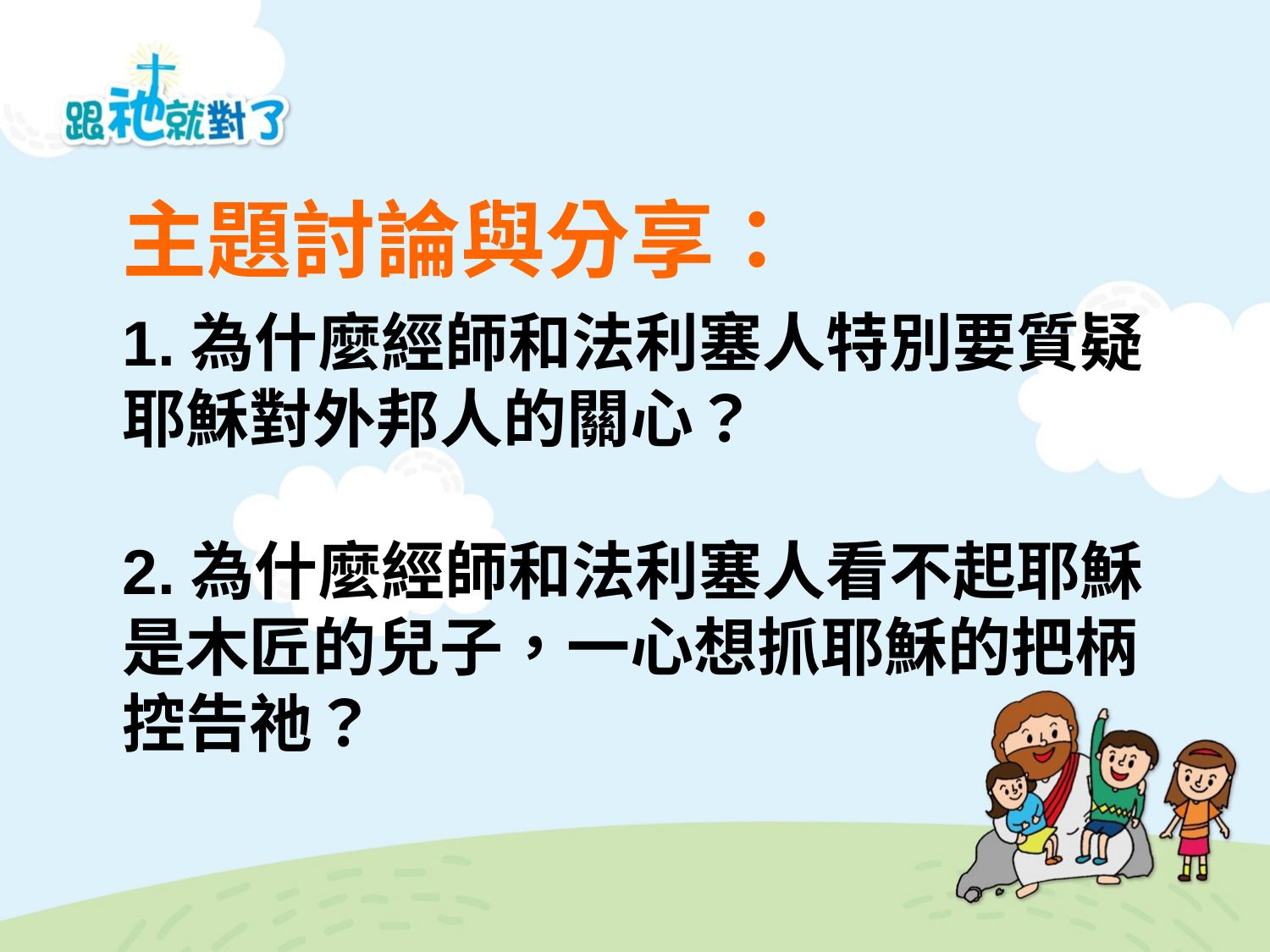

主題討論與分享：
1.為什麼經師和法利塞人特別要質疑耶穌對外邦人的關心？

2.為什麼經師和法利塞人看不起耶穌是木匠的兒子，一心想抓耶穌的把柄控告祂？